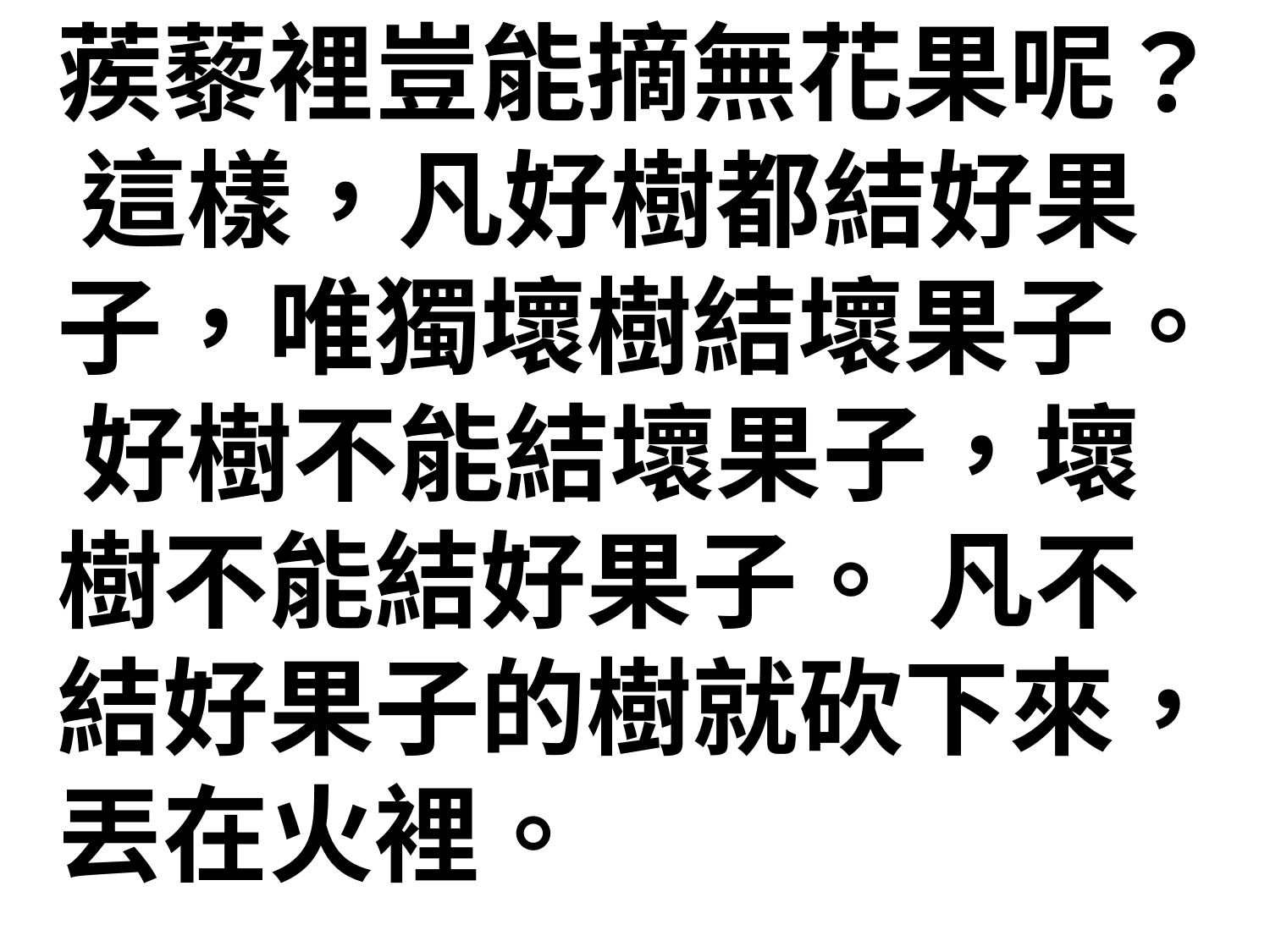

蒺藜裡豈能摘無花果呢？ 這樣，凡好樹都結好果子，唯獨壞樹結壞果子。 好樹不能結壞果子，壞樹不能結好果子。 凡不結好果子的樹就砍下來，丟在火裡。